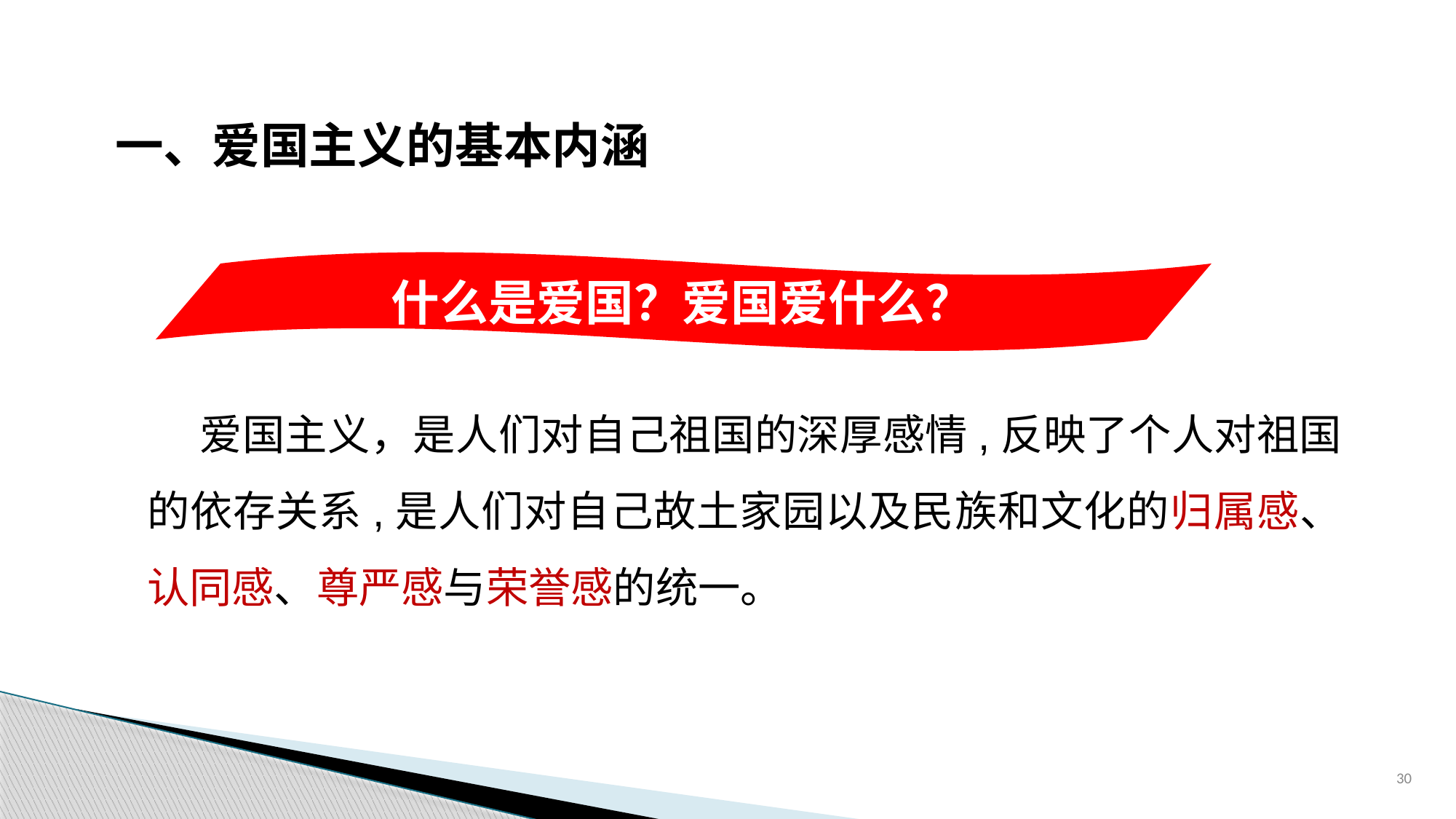

一、爱国主义的基本内涵

什么是爱国？爱国爱什么？
       爱国主义，是人们对自己祖国的深厚感情,反映了个人对祖国的依存关系,是人们对自己故土家园以及民族和文化的归属感、认同感、尊严感与荣誉感的统一。
30